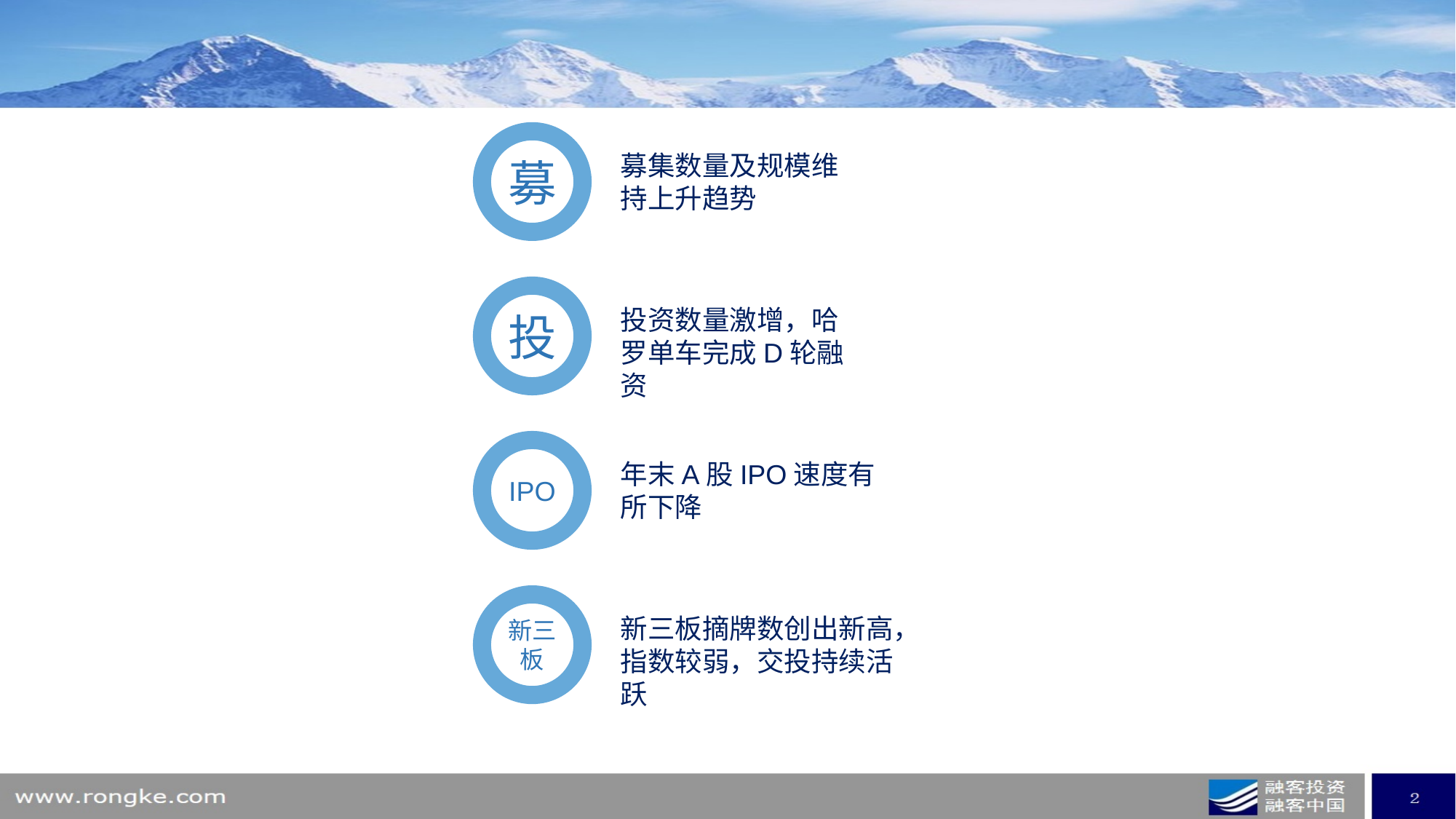

募
募集数量及规模维持上升趋势
投
投资数量激增，哈罗单车完成D轮融资
IPO
年末A股IPO速度有所下降
新三板
新三板摘牌数创出新高，指数较弱，交投持续活跃